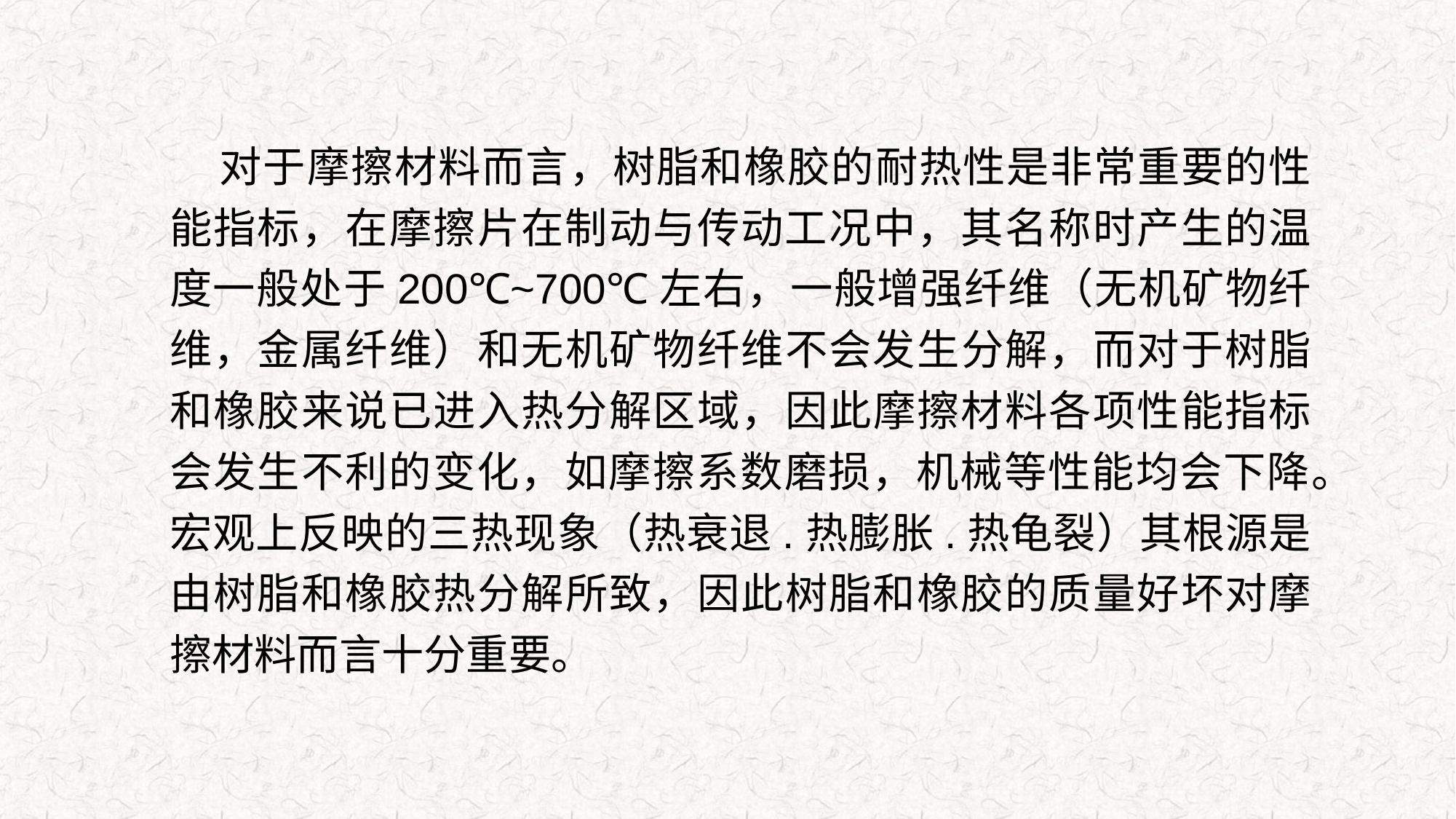

对于摩擦材料而言，树脂和橡胶的耐热性是非常重要的性能指标，在摩擦片在制动与传动工况中，其名称时产生的温度一般处于200℃~700℃左右，一般增强纤维（无机矿物纤维，金属纤维）和无机矿物纤维不会发生分解，而对于树脂和橡胶来说已进入热分解区域，因此摩擦材料各项性能指标会发生不利的变化，如摩擦系数磨损，机械等性能均会下降。宏观上反映的三热现象（热衰退.热膨胀.热龟裂）其根源是由树脂和橡胶热分解所致，因此树脂和橡胶的质量好坏对摩擦材料而言十分重要。